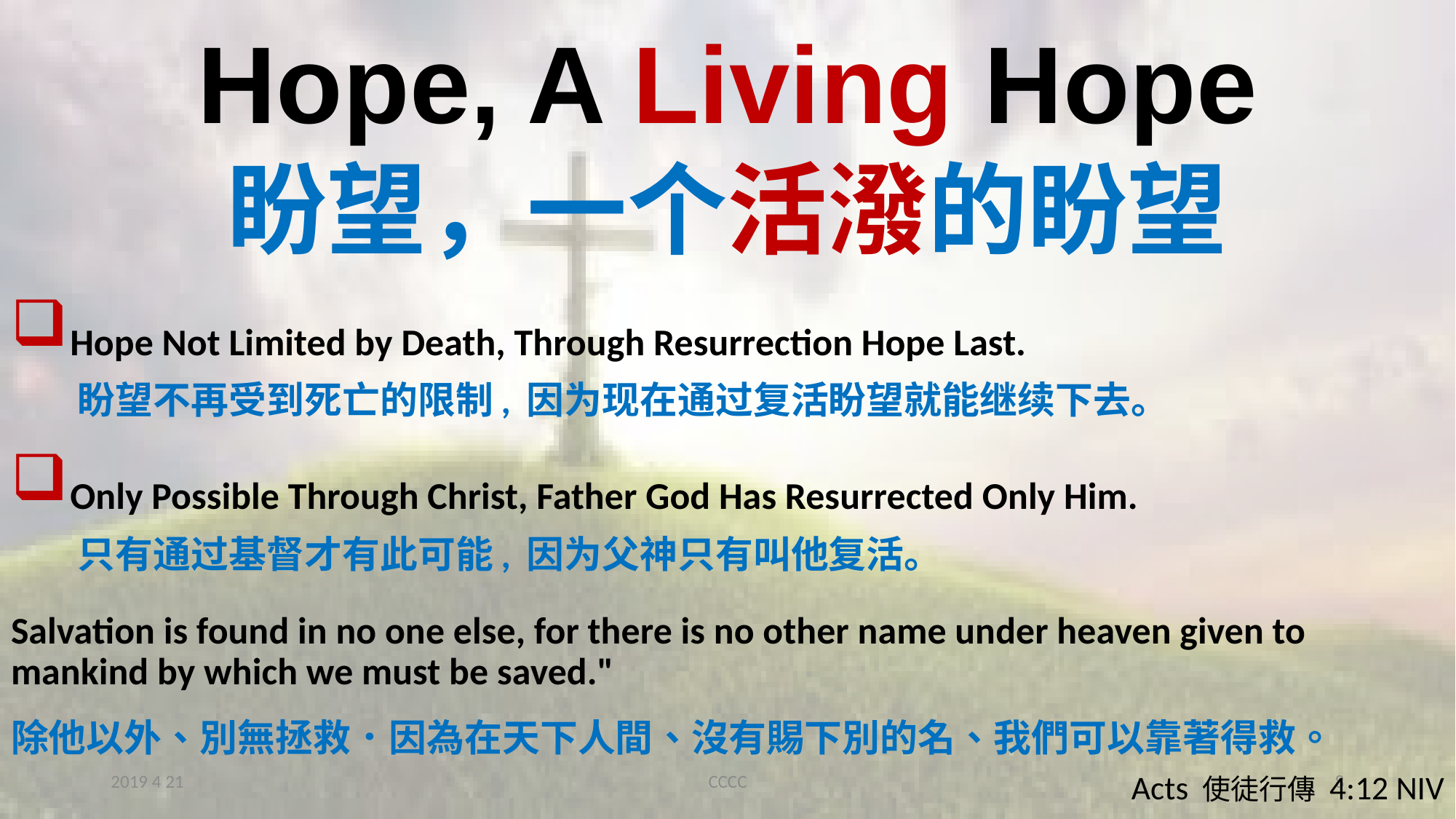

# Hope, A Living Hope 盼望，一个活潑的盼望
 Hope Not Limited by Death, Through Resurrection Hope Last.
       盼望不再受到死亡的限制, 因为现在通过复活盼望就能继续下去。

 Only Possible Through Christ, Father God Has Resurrected Only Him.
       只有通过基督才有此可能, 因为父神只有叫他复活。

Salvation is found in no one else, for there is no other name under heaven given to mankind by which we must be saved."
除他以外、別無拯救．因為在天下人間、沒有賜下別的名、我們可以靠著得救。
Acts 使徒行傳 4:12 NIV

2019 4 21
CCCC
8